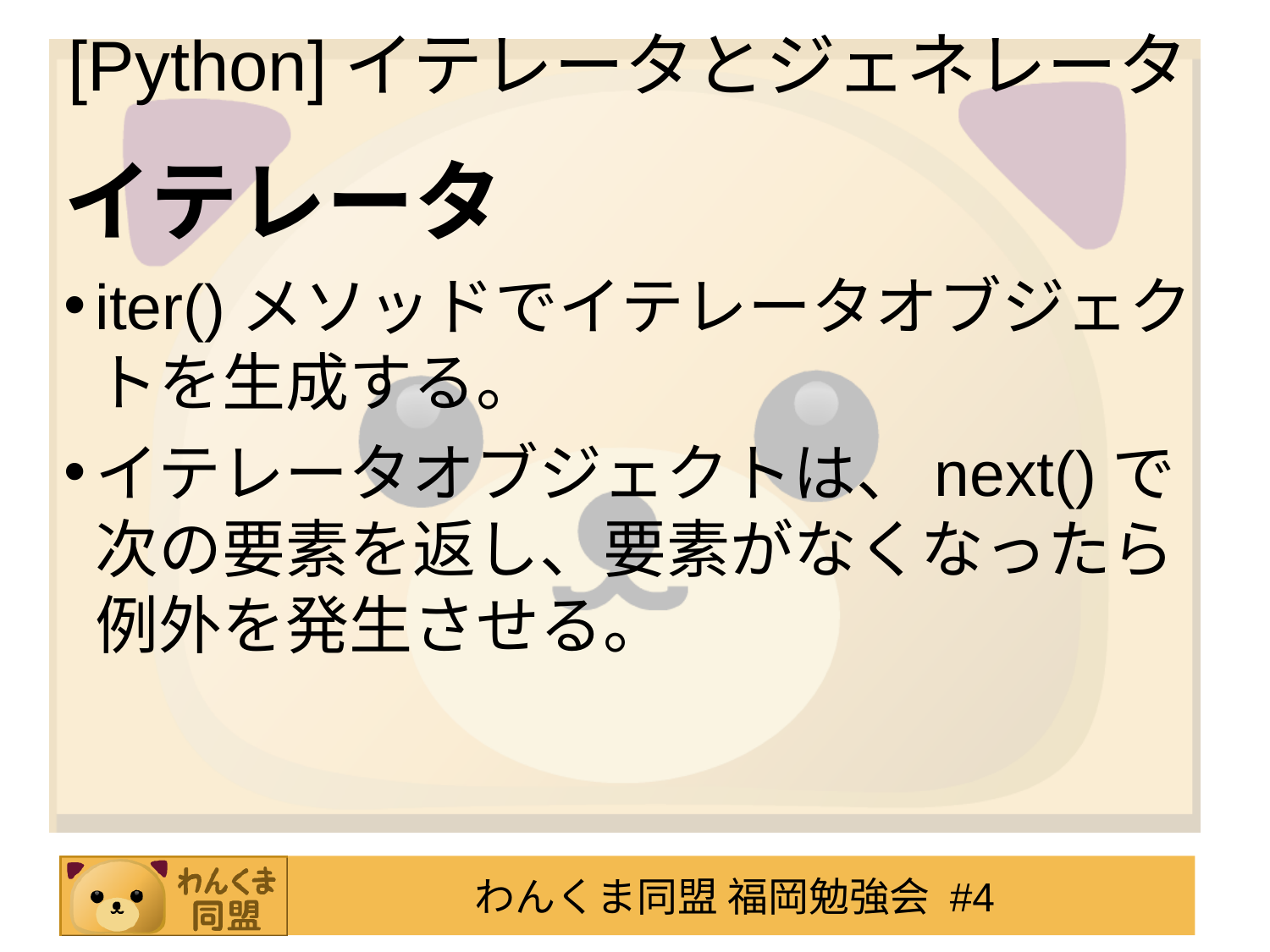

# [Python]イテレータとジェネレータ
イテレータ
iter()メソッドでイテレータオブジェクトを生成する。
イテレータオブジェクトは、next()で次の要素を返し、要素がなくなったら例外を発生させる。